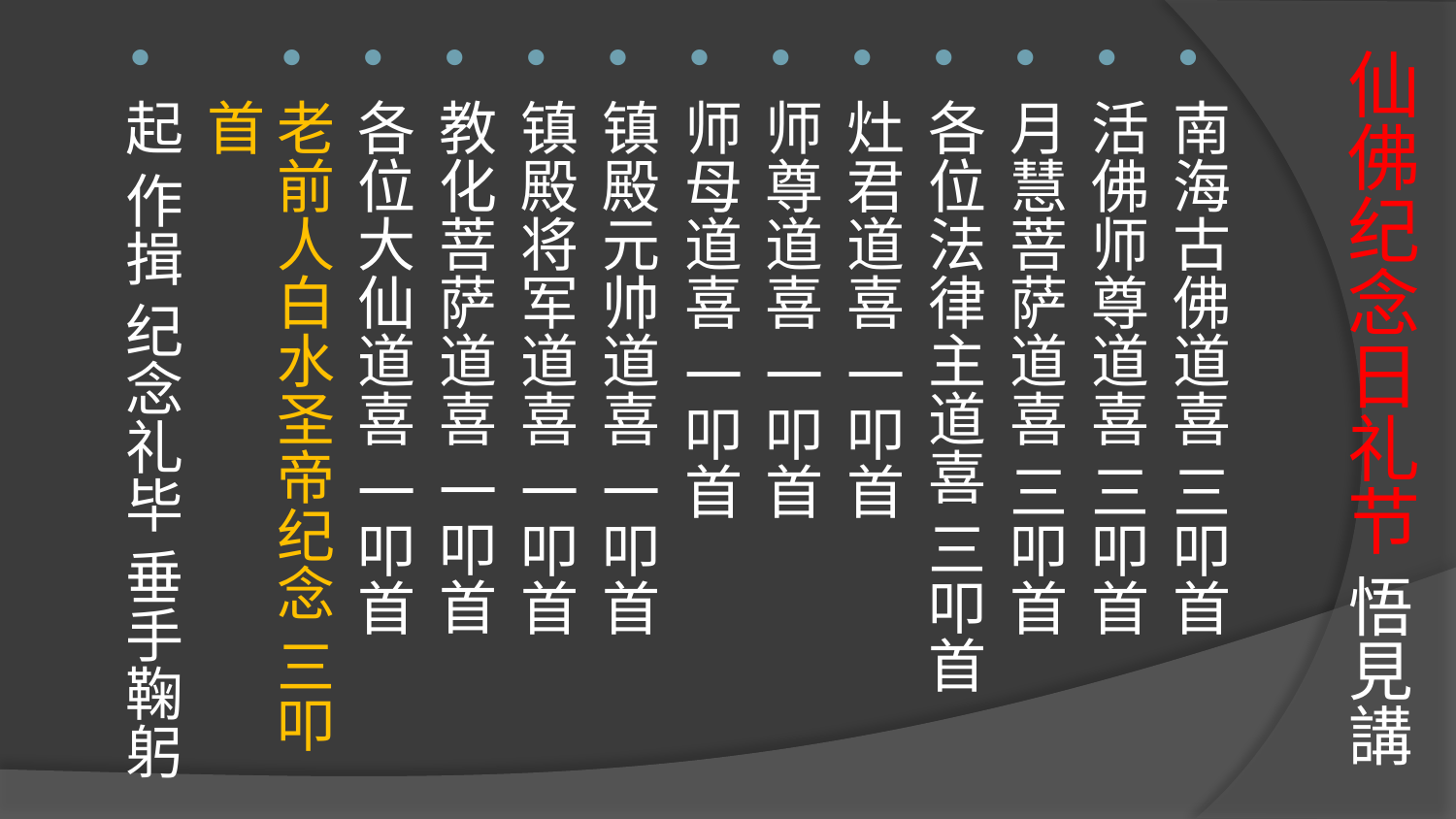

# 仙佛纪念日礼节 悟見講
南海古佛道喜 三叩首
活佛师尊道喜 三叩首
月慧菩萨道喜 三叩首
各位法律主道喜 三叩首
灶君道喜 一叩首
师尊道喜 一叩首
师母道喜 一叩首
镇殿元帅道喜 一叩首
镇殿将军道喜 一叩首
教化菩萨道喜 一叩首
各位大仙道喜 一叩首
老前人白水圣帝纪念 三叩首
起 作揖 纪念礼毕 垂手鞠躬